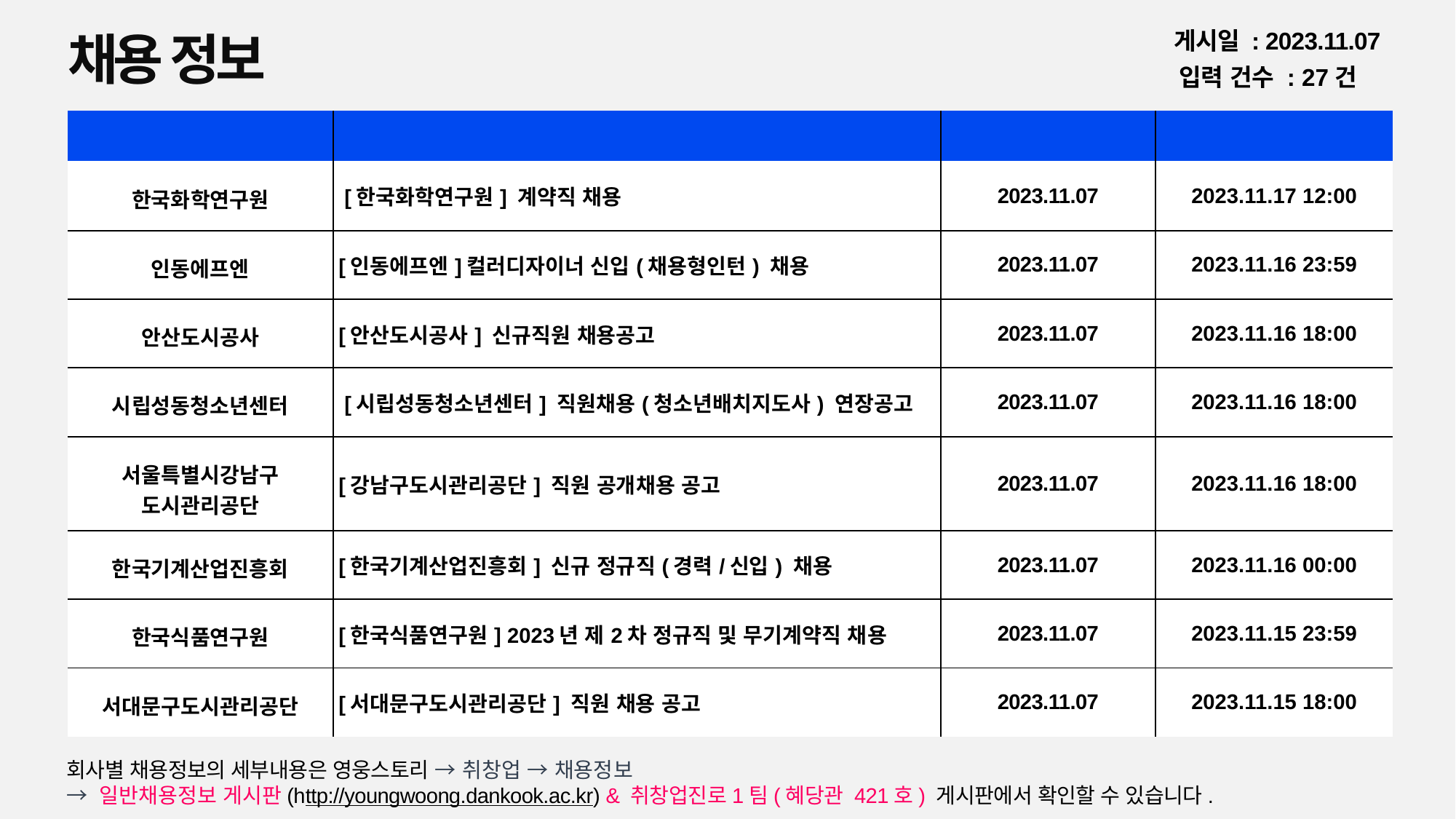

채용 정보
게시일 : 2023.11.07
입력 건수 : 27건
| 회사명 | 공고명 | 등록일 | 마감일 |
| --- | --- | --- | --- |
| 한국화학연구원 | [한국화학연구원] 계약직 채용 | 2023.11.07 | 2023.11.17 12:00 |
| 인동에프엔 | [인동에프엔]컬러디자이너 신입(채용형인턴) 채용 | 2023.11.07 | 2023.11.16 23:59 |
| 안산도시공사 | [안산도시공사] 신규직원 채용공고 | 2023.11.07 | 2023.11.16 18:00 |
| 시립성동청소년센터 | [시립성동청소년센터] 직원채용(청소년배치지도사) 연장공고 | 2023.11.07 | 2023.11.16 18:00 |
| 서울특별시강남구 도시관리공단 | [강남구도시관리공단] 직원 공개채용 공고 | 2023.11.07 | 2023.11.16 18:00 |
| 한국기계산업진흥회 | [한국기계산업진흥회] 신규 정규직(경력/신입) 채용 | 2023.11.07 | 2023.11.16 00:00 |
| 한국식품연구원 | [한국식품연구원] 2023년 제2차 정규직 및 무기계약직 채용 | 2023.11.07 | 2023.11.15 23:59 |
| 서대문구도시관리공단 | [서대문구도시관리공단] 직원 채용 공고 | 2023.11.07 | 2023.11.15 18:00 |
회사별 채용정보의 세부내용은 영웅스토리 → 취창업 → 채용정보
→ 일반채용정보 게시판(http://youngwoong.dankook.ac.kr) & 취창업진로1팀(혜당관 421호) 게시판에서 확인할 수 있습니다.